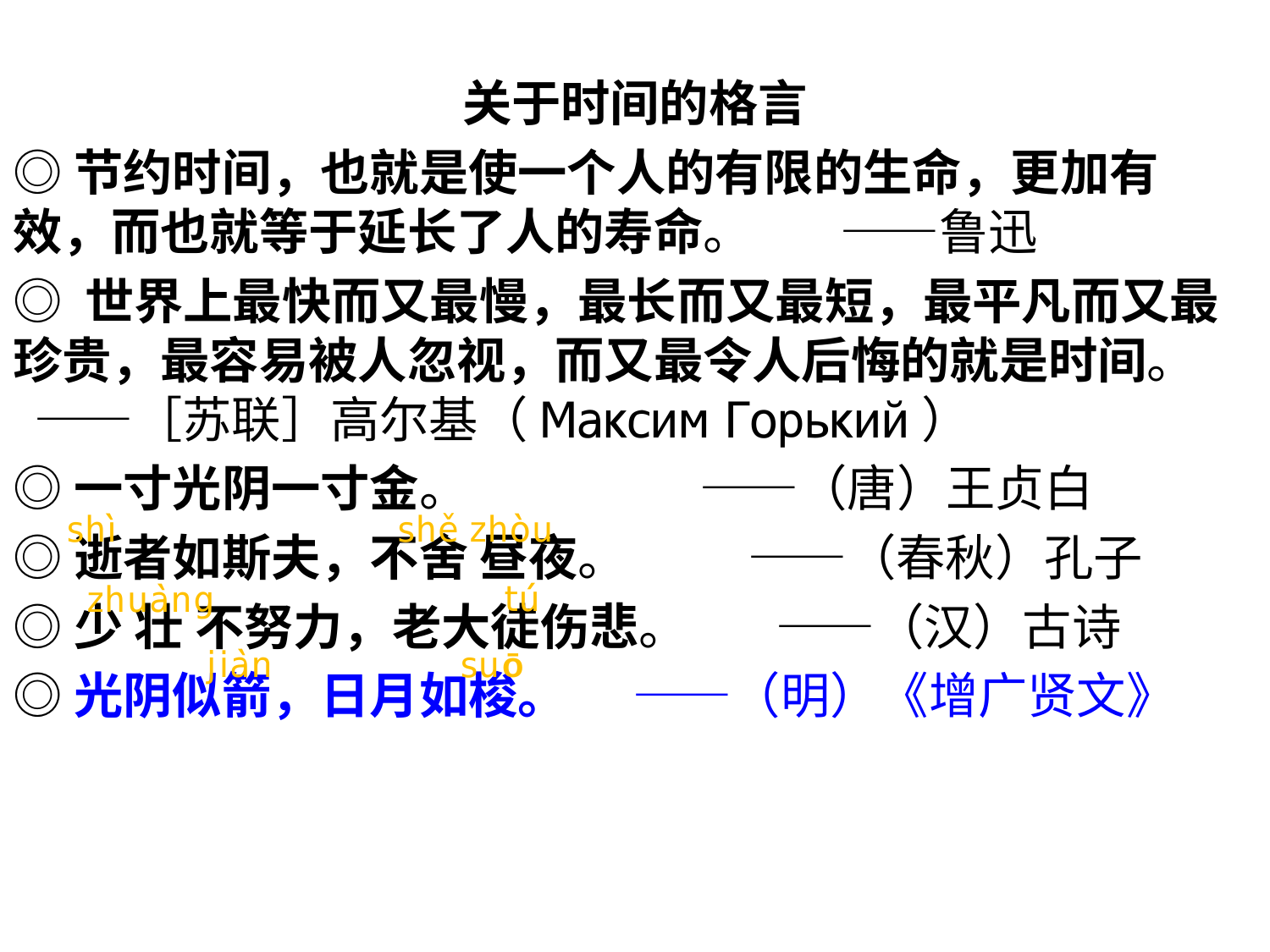

关于时间的格言
◎节约时间，也就是使一个人的有限的生命，更加有效，而也就等于延长了人的寿命。        ——鲁迅
◎ 世界上最快而又最慢，最长而又最短，最平凡而又最珍贵，最容易被人忽视，而又最令人后悔的就是时间。        ——［苏联］高尔基（Максим Горький）
◎一寸光阴一寸金。                     ——（唐）王贞白
◎逝者如斯夫，不舍 昼夜。           ——（春秋）孔子
◎少 壮 不努力，老大徒伤悲。        ——（汉）古诗
◎光阴似箭，日月如梭。      ——（明）《增广贤文》

shì                           shě zhòu
tú
zhuàng
jiàn                  suō